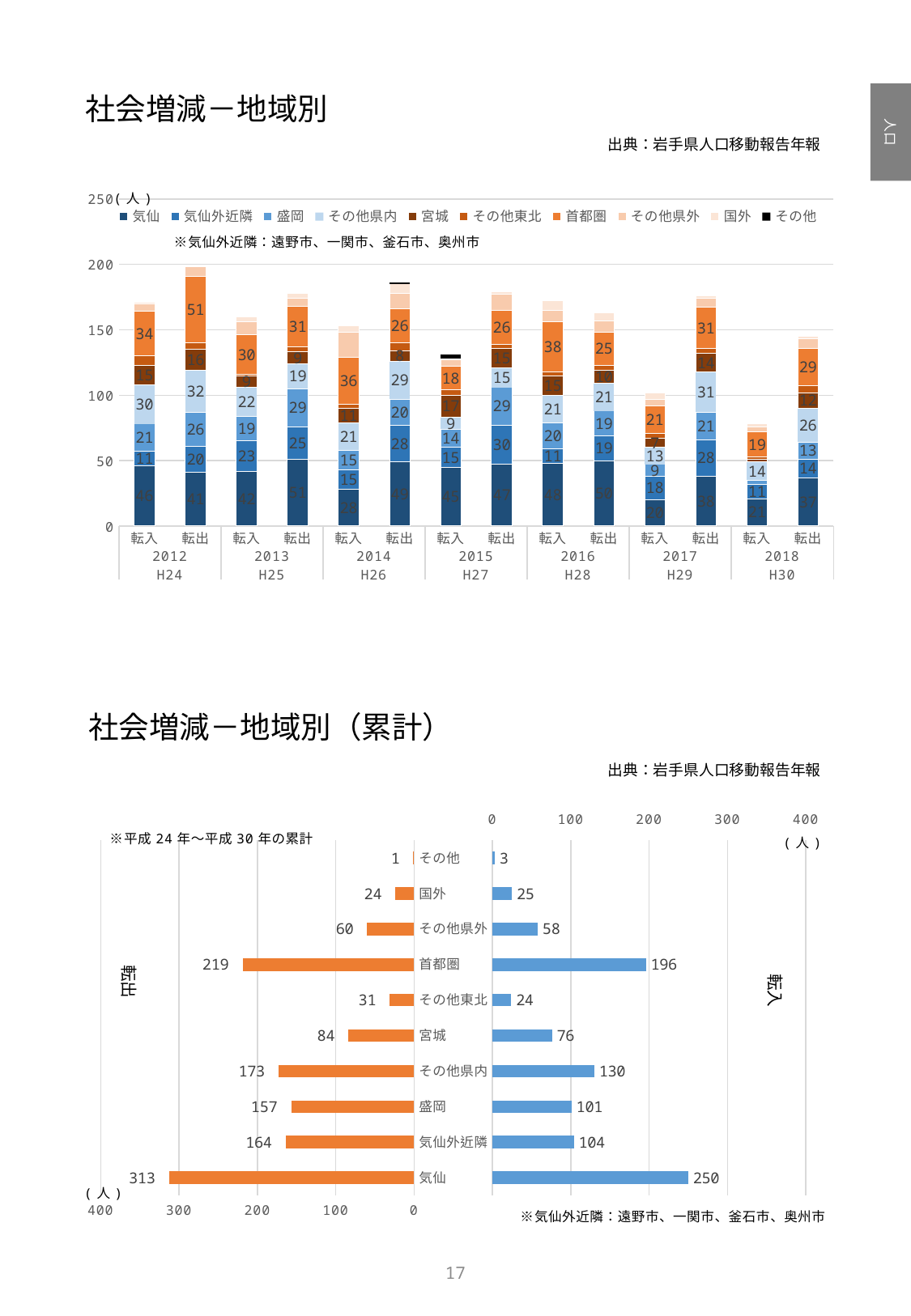

人口
# 社会増減－地域別
出典：岩手県人口移動報告年報

### Chart

| Category | 気仙 | 気仙外近隣 | 盛岡 | その他県内 | 宮城 | その他東北 | 首都圏 | その他県外 | 国外 | その他 |
|---|---|---|---|---|---|---|---|---|---|---|
| 転入 | 46.0 | 11.0 | 21.0 | 30.0 | 15.0 | 7.0 | 34.0 | 6.0 | 1.0 | 0.0 |
| 転出 | 41.0 | 20.0 | 26.0 | 32.0 | 16.0 | 5.0 | 51.0 | 7.0 | 1.0 | 0.0 |
| 転入 | 42.0 | 23.0 | 19.0 | 22.0 | 9.0 | 1.0 | 30.0 | 10.0 | 4.0 | 0.0 |
| 転出 | 51.0 | 25.0 | 29.0 | 19.0 | 9.0 | 4.0 | 31.0 | 6.0 | 4.0 | 0.0 |
| 転入 | 28.0 | 15.0 | 15.0 | 21.0 | 11.0 | 3.0 | 36.0 | 19.0 | 5.0 | 0.0 |
| 転出 | 49.0 | 28.0 | 20.0 | 29.0 | 8.0 | 6.0 | 26.0 | 12.0 | 7.0 | 1.0 |
| 転入 | 45.0 | 15.0 | 14.0 | 9.0 | 17.0 | 4.0 | 18.0 | 5.0 | 1.0 | 3.0 |
| 転出 | 47.0 | 30.0 | 29.0 | 15.0 | 15.0 | 3.0 | 26.0 | 12.0 | 2.0 | 0.0 |
| 転入 | 48.0 | 11.0 | 20.0 | 21.0 | 15.0 | 3.0 | 38.0 | 9.0 | 7.0 | 0.0 |
| 転出 | 50.0 | 19.0 | 19.0 | 21.0 | 10.0 | 4.0 | 25.0 | 9.0 | 6.0 | 0.0 |
| 転入 | 20.0 | 18.0 | 9.0 | 13.0 | 7.0 | 4.0 | 21.0 | 5.0 | 5.0 | 0.0 |
| 転出 | 38.0 | 28.0 | 21.0 | 31.0 | 14.0 | 4.0 | 31.0 | 7.0 | 2.0 | 0.0 |
| 転入 | 21.0 | 11.0 | 3.0 | 14.0 | 2.0 | 2.0 | 19.0 | 4.0 | 2.0 | 0.0 |
| 転出 | 37.0 | 14.0 | 13.0 | 26.0 | 12.0 | 5.0 | 29.0 | 7.0 | 2.0 | 0.0 |
社会増減－地域別（累計）
出典：岩手県人口移動報告年報

### Chart

| Category | 転出 | 転入 |
|---|---|---|
| 気仙 | 313.0 | 250.0 |
| 気仙外近隣 | 164.0 | 104.0 |
| 盛岡 | 157.0 | 101.0 |
| その他県内 | 173.0 | 130.0 |
| 宮城 | 84.0 | 76.0 |
| その他東北 | 31.0 | 24.0 |
| 首都圏 | 219.0 | 196.0 |
| その他県外 | 60.0 | 58.0 |
| 国外 | 24.0 | 25.0 |
| その他 | 1.0 | 3.0 |
17